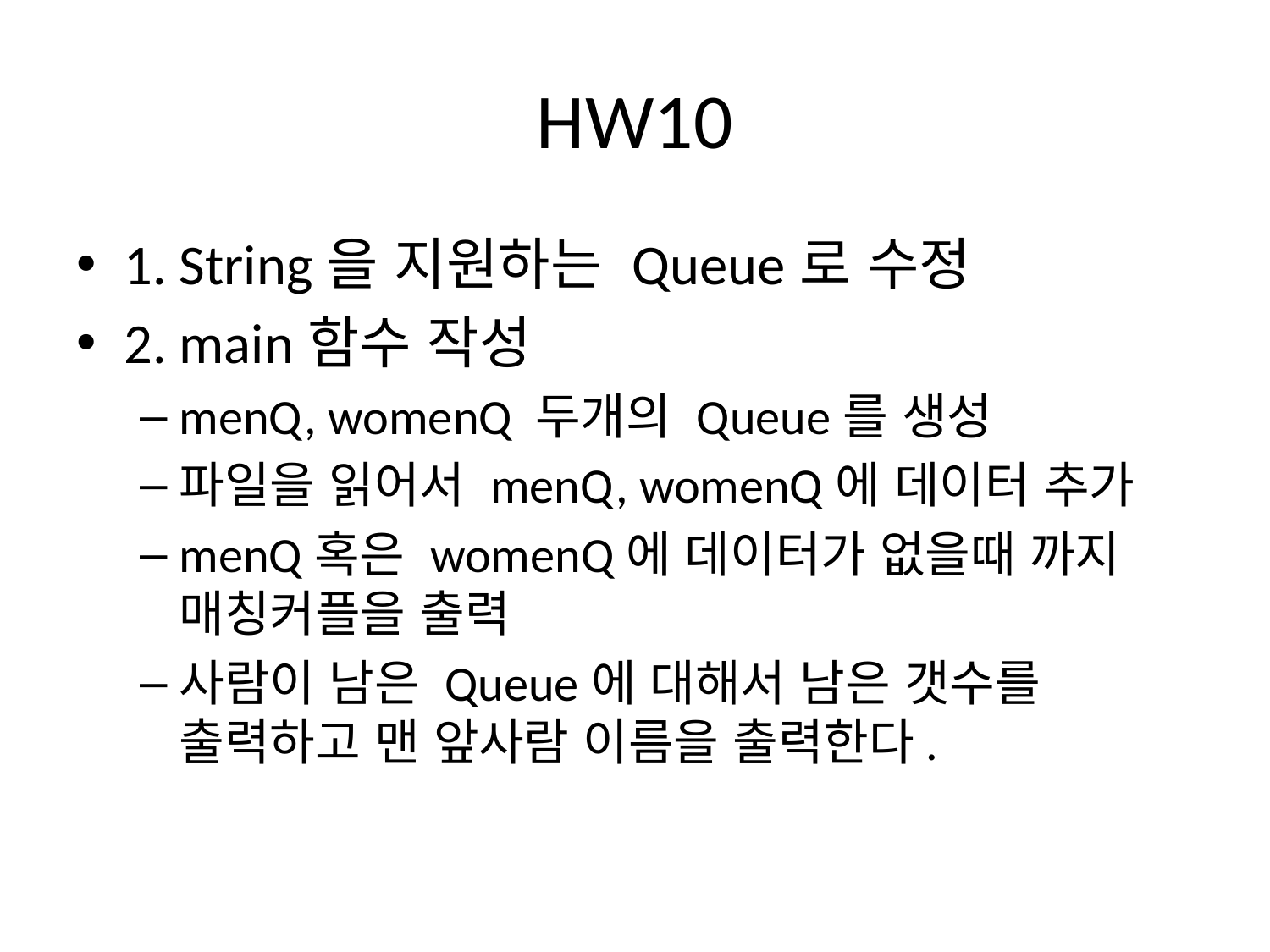

# HW10
1. String을 지원하는 Queue로 수정
2. main함수 작성
menQ, womenQ 두개의 Queue를 생성
파일을 읽어서 menQ, womenQ에 데이터 추가
menQ혹은 womenQ에 데이터가 없을때 까지 매칭커플을 출력
사람이 남은 Queue에 대해서 남은 갯수를 출력하고 맨 앞사람 이름을 출력한다.